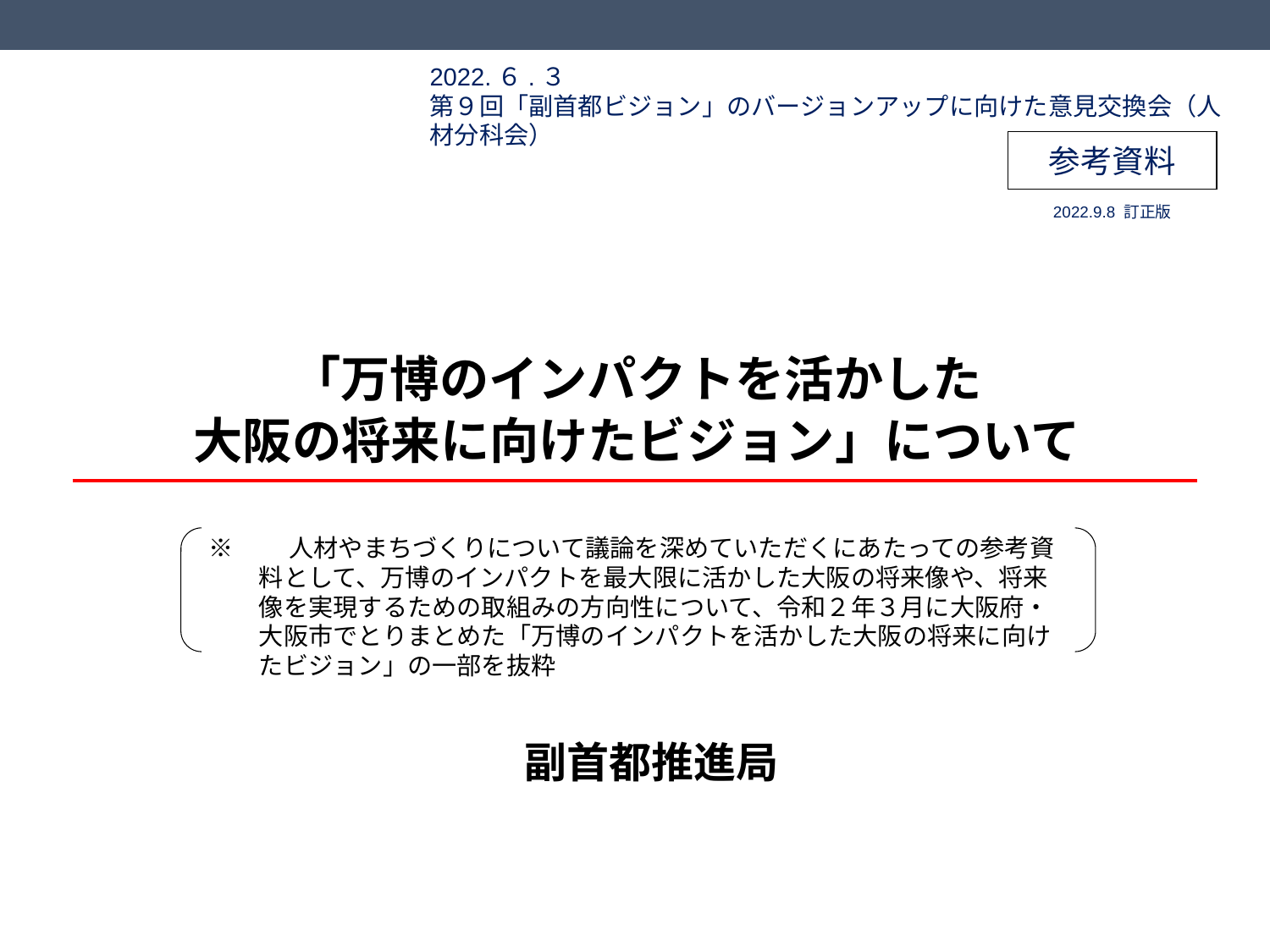

2022.６.３
第９回「副首都ビジョン」のバージョンアップに向けた意見交換会（人材分科会）
参考資料
2022.9.8 訂正版
# 「万博のインパクトを活かした 大阪の将来に向けたビジョン」について
※　　人材やまちづくりについて議論を深めていただくにあたっての参考資料として、万博のインパクトを最大限に活かした大阪の将来像や、将来像を実現するための取組みの方向性について、令和２年３月に大阪府・大阪市でとりまとめた「万博のインパクトを活かした大阪の将来に向けたビジョン」の一部を抜粋

副首都推進局